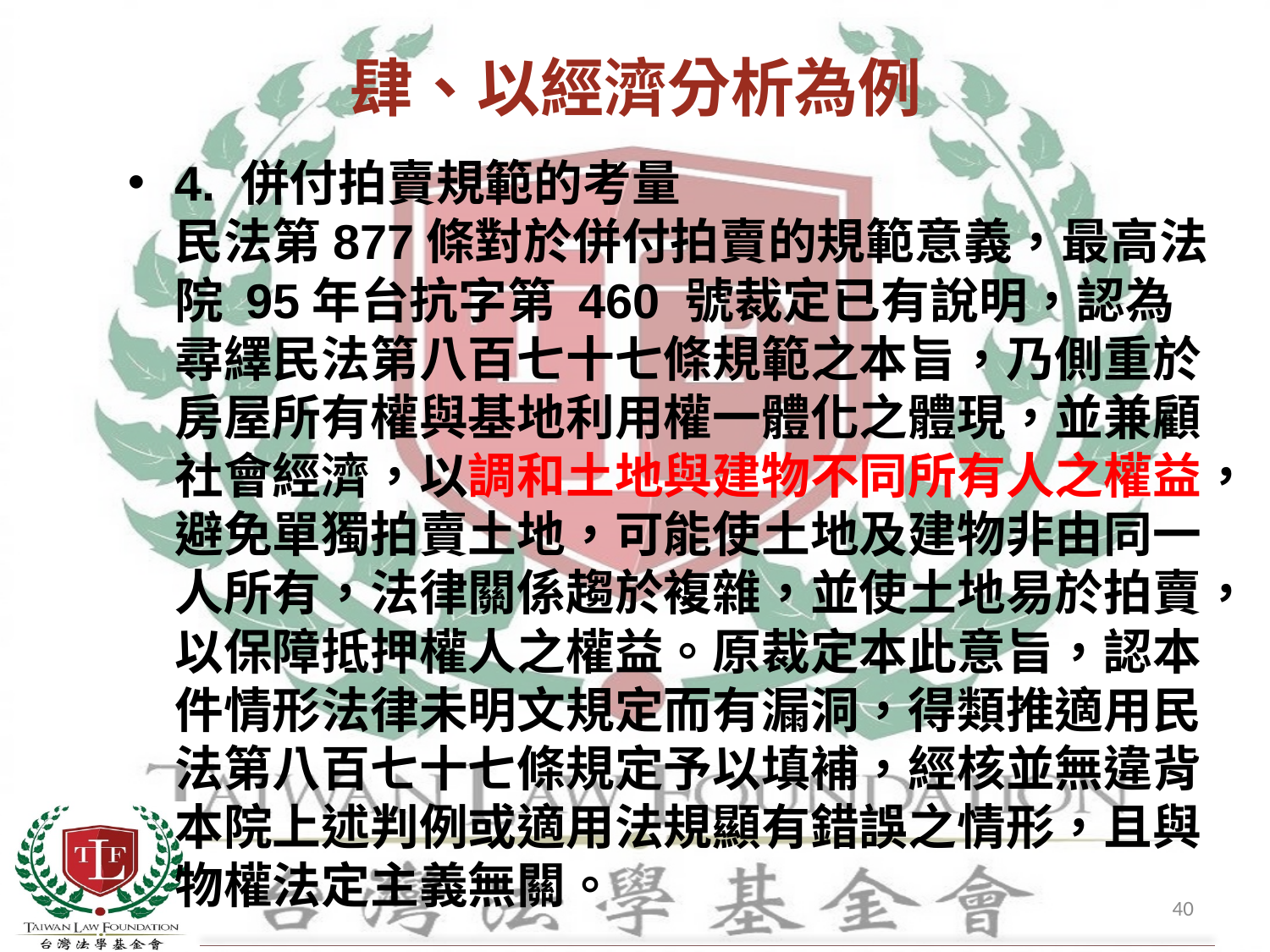

# 肆、以經濟分析為例
4. 併付拍賣規範的考量
民法第877條對於併付拍賣的規範意義，最高法院 95年台抗字第 460 號裁定已有說明，認為尋繹民法第八百七十七條規範之本旨，乃側重於房屋所有權與基地利用權一體化之體現，並兼顧社會經濟，以調和土地與建物不同所有人之權益，避免單獨拍賣土地，可能使土地及建物非由同一人所有，法律關係趨於複雜，並使土地易於拍賣，以保障抵押權人之權益。原裁定本此意旨，認本件情形法律未明文規定而有漏洞，得類推適用民法第八百七十七條規定予以填補，經核並無違背本院上述判例或適用法規顯有錯誤之情形，且與物權法定主義無關。
40